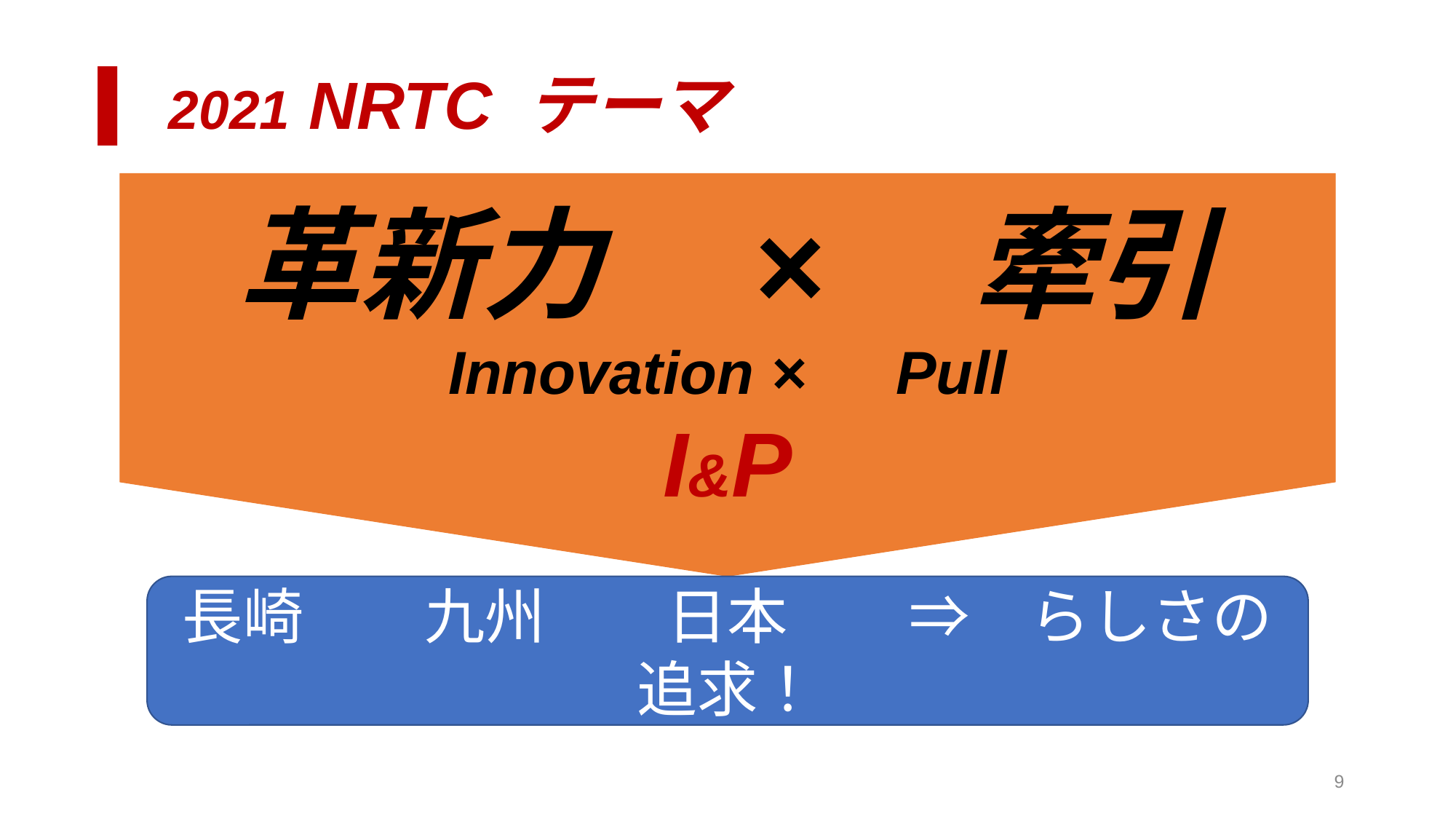

革新力　×　牽引
Innovation ×　Pull
I&P
▍ 2021 NRTC テーマ
長崎　　九州　　日本　　⇒　らしさの追求！
9